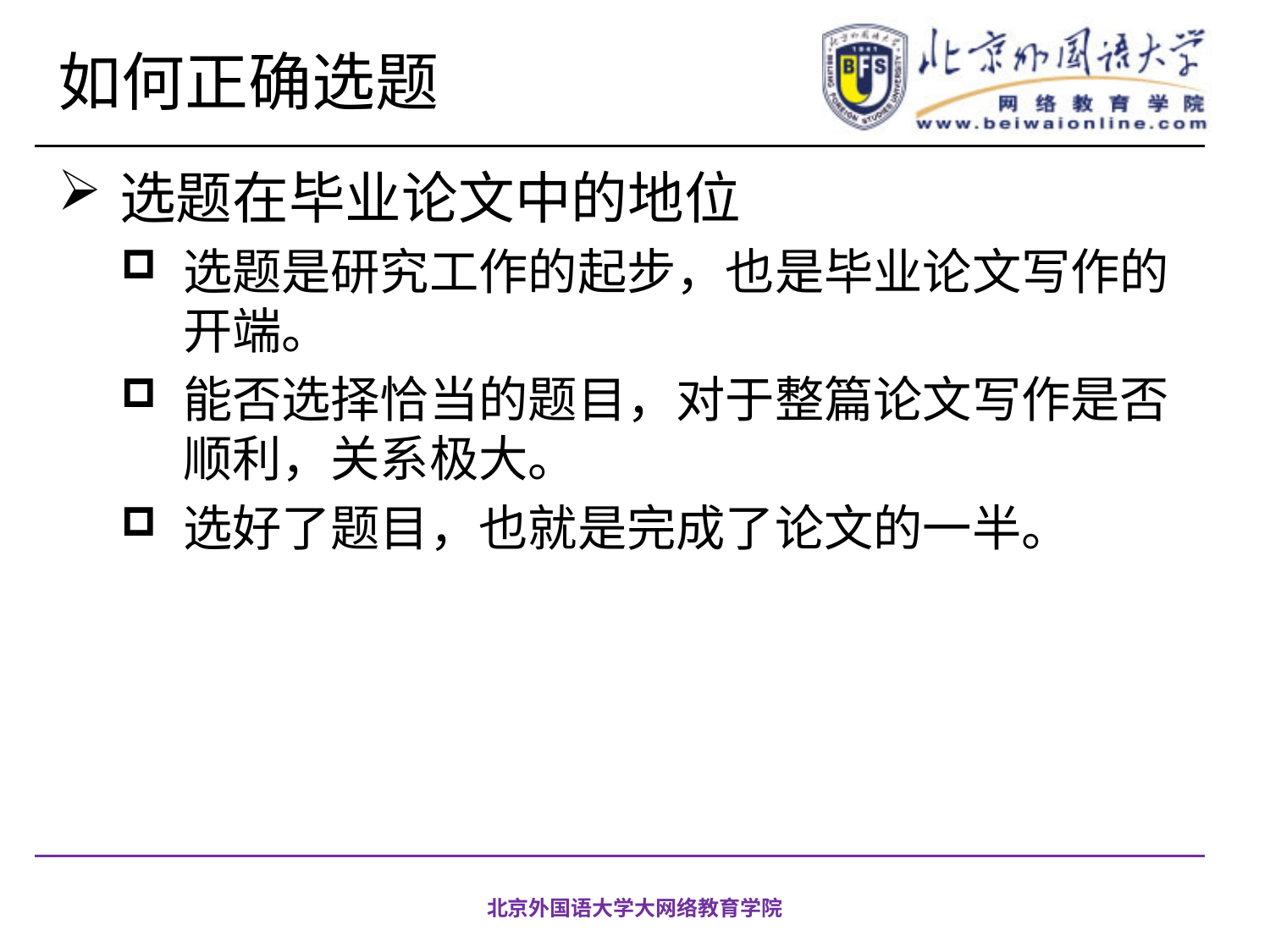

# 如何正确选题
选题在毕业论文中的地位
选题是研究工作的起步，也是毕业论文写作的开端。
能否选择恰当的题目，对于整篇论文写作是否顺利，关系极大。
选好了题目，也就是完成了论文的一半。

北京外国语大学大网络教育学院
6